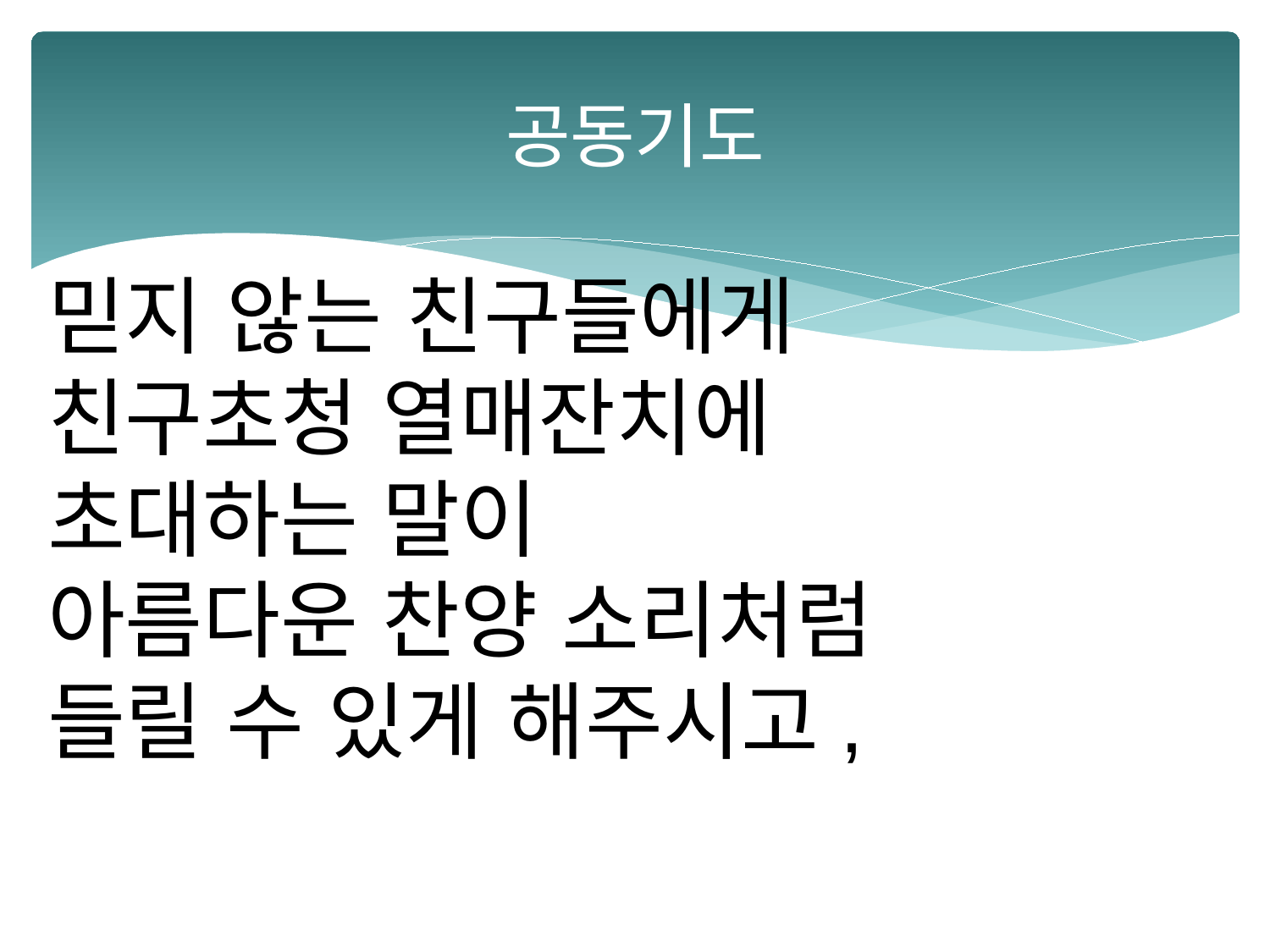

# 공동기도

믿지 않는 친구들에게
친구초청 열매잔치에
초대하는 말이
아름다운 찬양 소리처럼
들릴 수 있게 해주시고,